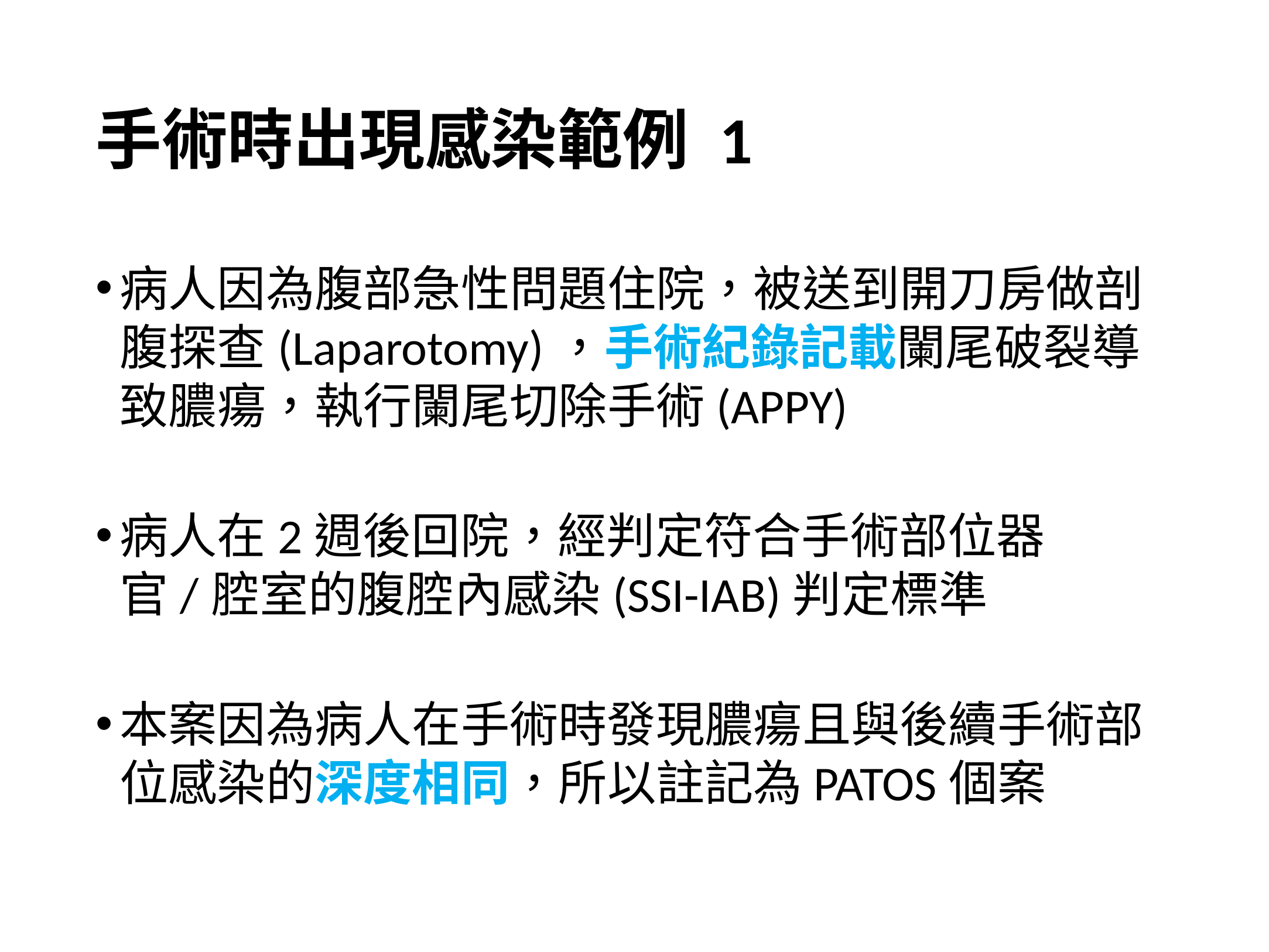

# 手術時出現感染範例 1
病人因為腹部急性問題住院，被送到開刀房做剖腹探查(Laparotomy)，手術紀錄記載闌尾破裂導致膿瘍，執行闌尾切除手術(APPY)
病人在2週後回院，經判定符合手術部位器官/腔室的腹腔內感染(SSI-IAB)判定標準
本案因為病人在手術時發現膿瘍且與後續手術部位感染的深度相同，所以註記為PATOS個案